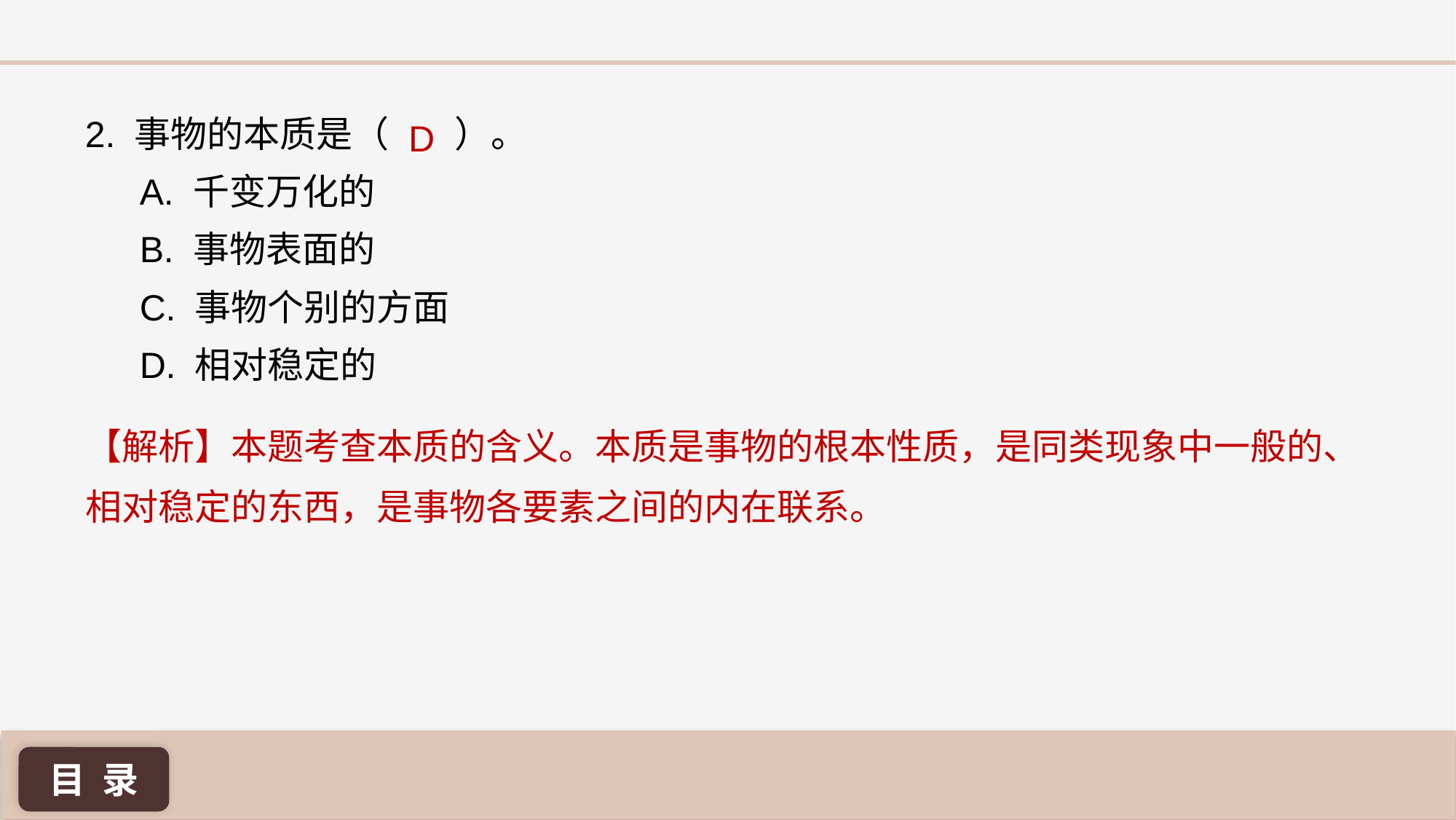

2. 事物的本质是（        ）。
A. 千变万化的
B. 事物表面的
C. 事物个别的方面
D. 相对稳定的
D
【解析】本题考查本质的含义。本质是事物的根本性质，是同类现象中一般的、相对稳定的东西，是事物各要素之间的内在联系。